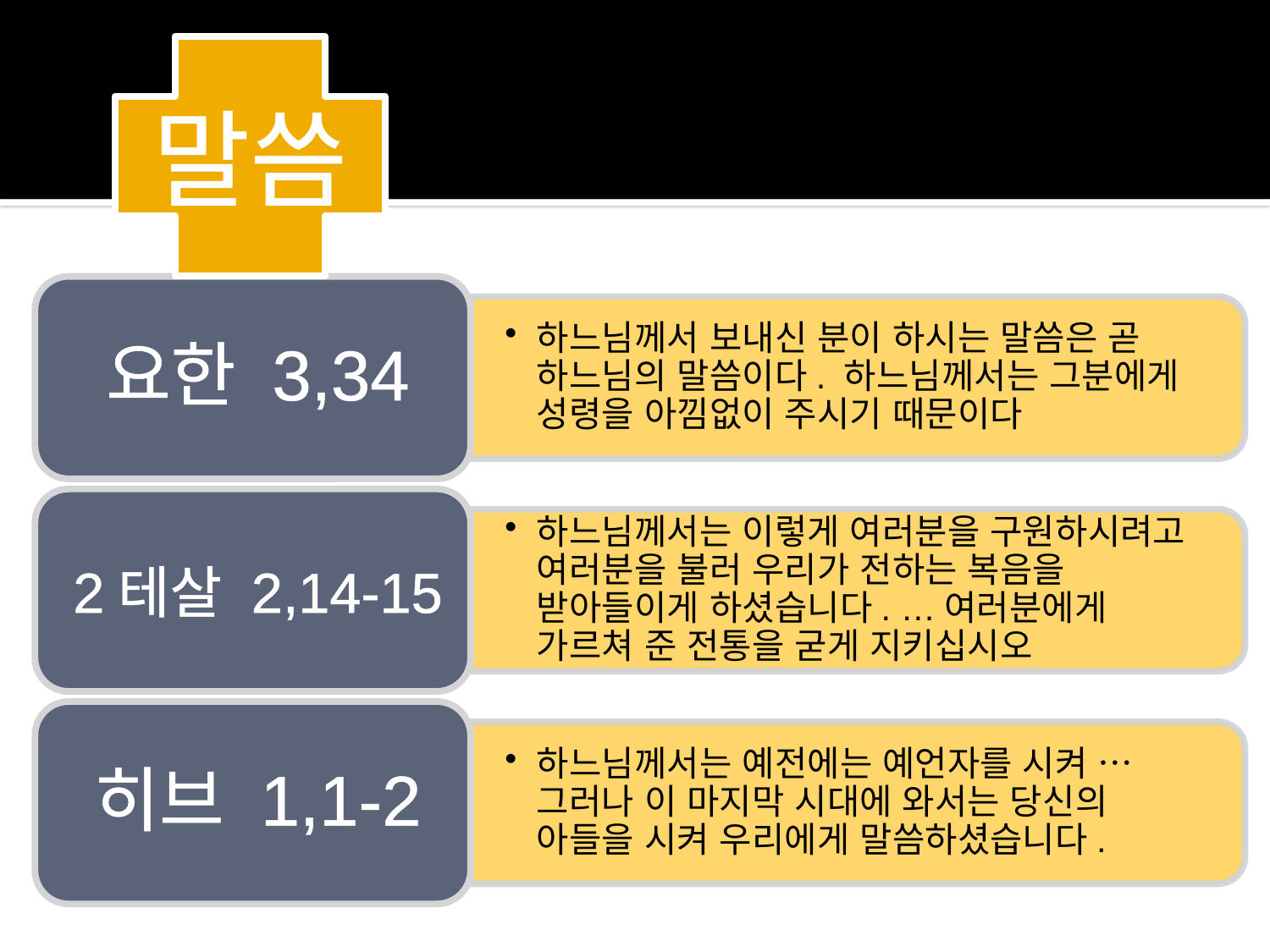

말씀
하느님께서 보내신 분이 하시는 말씀은 곧 하느님의 말씀이다. 하느님께서는 그분에게 성령을 아낌없이 주시기 때문이다
요한 3,34
하느님께서는 이렇게 여러분을 구원하시려고 여러분을 불러 우리가 전하는 복음을 받아들이게 하셨습니다. …여러분에게 가르쳐 준 전통을 굳게 지키십시오
2테살 2,14-15
하느님께서는 예전에는 예언자를 시켜 …그러나 이 마지막 시대에 와서는 당신의 아들을 시켜 우리에게 말씀하셨습니다.
히브 1,1-2